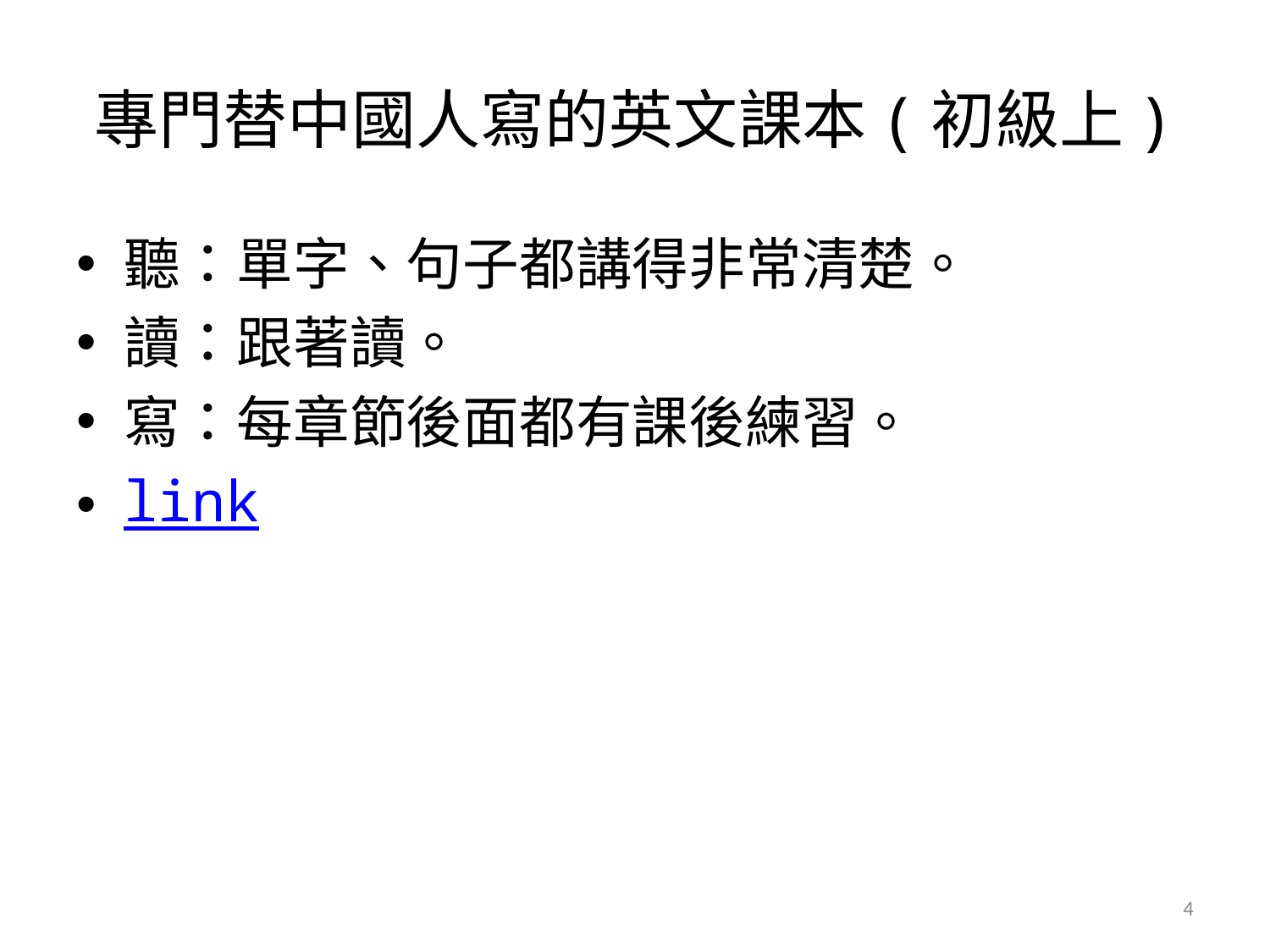

# 專門替中國人寫的英文課本(初級上)
聽：單字、句子都講得非常清楚。
讀：跟著讀。
寫：每章節後面都有課後練習。
link

4